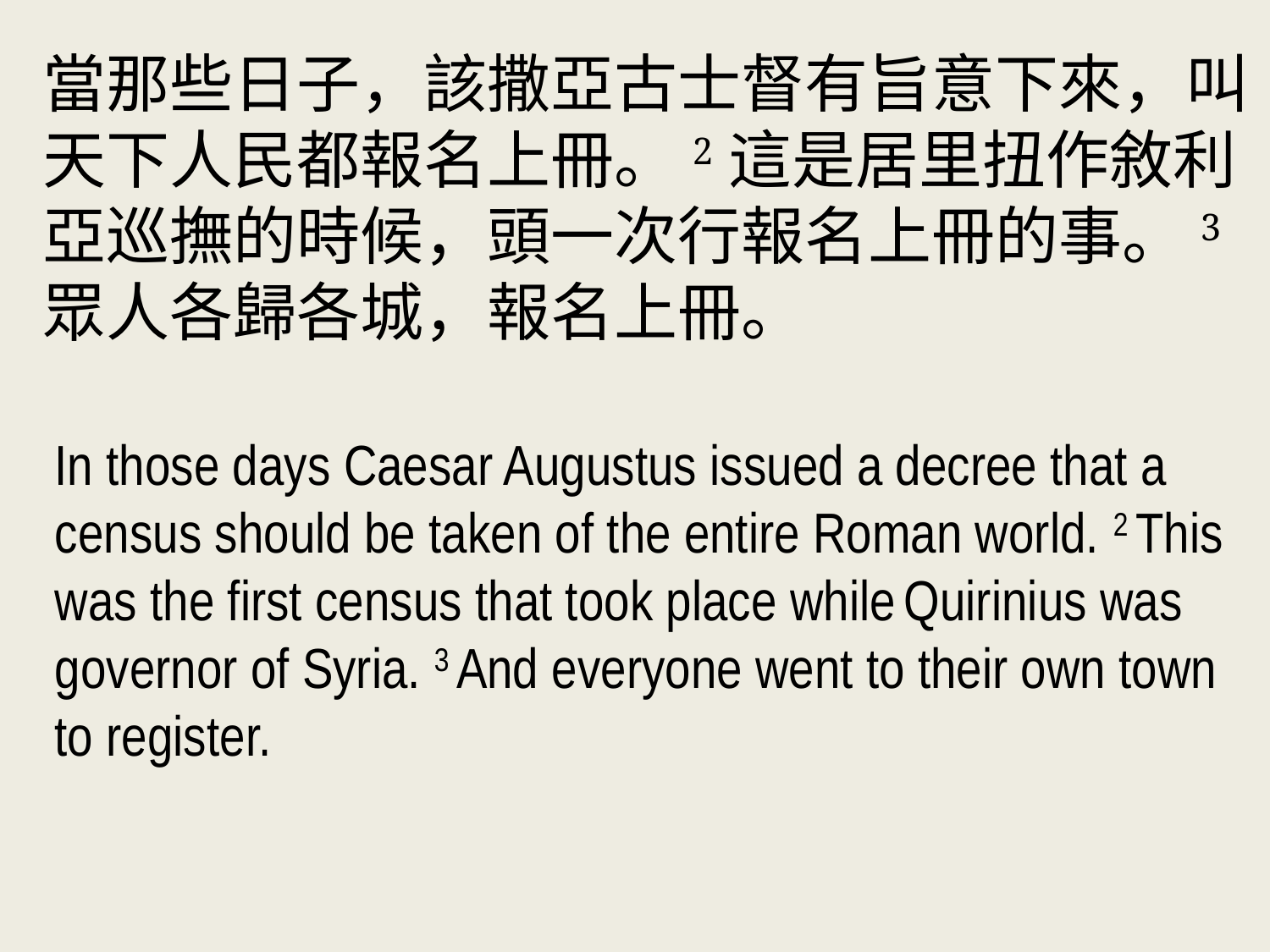

當那些日子，該撒亞古士督有旨意下來，叫天下人民都報名上冊。2這是居里扭作敘利亞巡撫的時候，頭一次行報名上冊的事。3眾人各歸各城，報名上冊。
In those days Caesar Augustus issued a decree that a census should be taken of the entire Roman world. 2 This was the first census that took place while Quirinius was governor of Syria. 3 And everyone went to their own town to register.